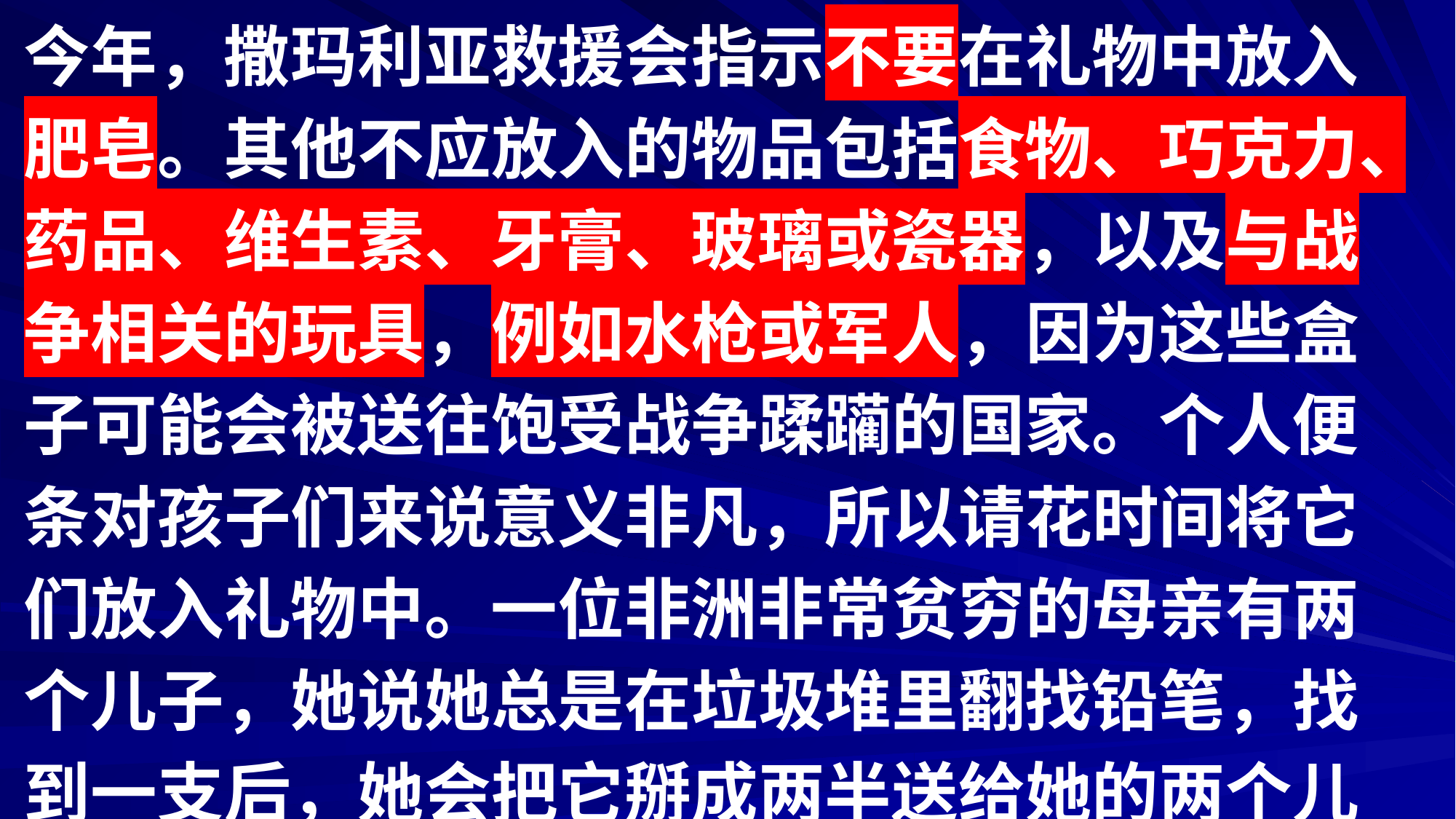

今年，撒玛利亚救援会指示不要在礼物中放入肥皂。其他不应放入的物品包括食物、巧克力、药品、维生素、牙膏、玻璃或瓷器，以及与战争相关的玩具，例如水枪或军人，因为这些盒子可能会被送往饱受战争蹂躏的国家。个人便条对孩子们来说意义非凡，所以请花时间将它们放入礼物中。一位非洲非常贫穷的母亲有两个儿子，她说她总是在垃圾堆里翻找铅笔，找到一支后，她会把它掰成两半送给她的两个儿